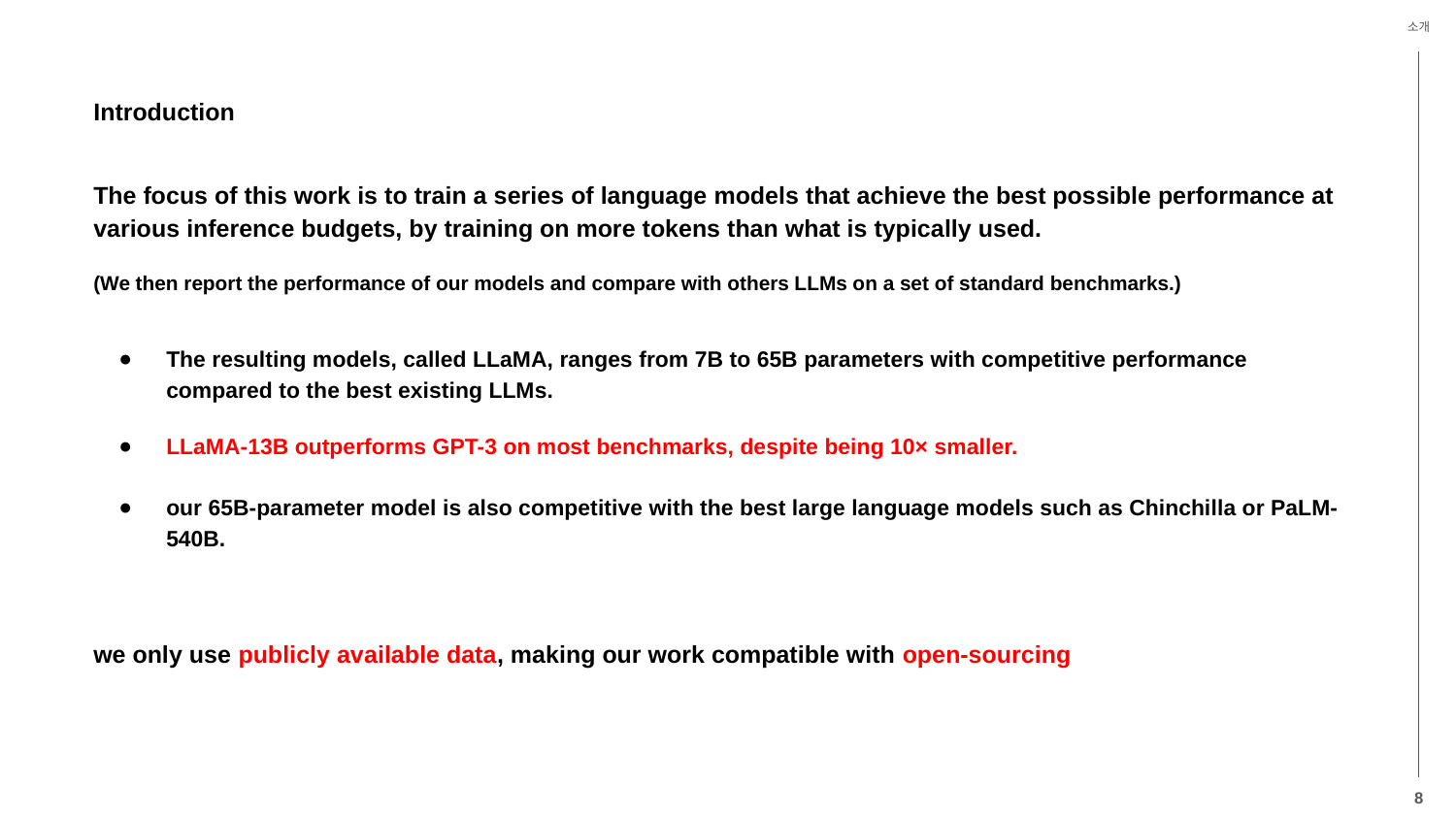

소개
Introduction
The focus of this work is to train a series of language models that achieve the best possible performance at various inference budgets, by training on more tokens than what is typically used.
(We then report the performance of our models and compare with others LLMs on a set of standard benchmarks.)
The resulting models, called LLaMA, ranges from 7B to 65B parameters with competitive performance compared to the best existing LLMs.
LLaMA-13B outperforms GPT-3 on most benchmarks, despite being 10× smaller.
our 65B-parameter model is also competitive with the best large language models such as Chinchilla or PaLM-540B.
we only use publicly available data, making our work compatible with open-sourcing
8